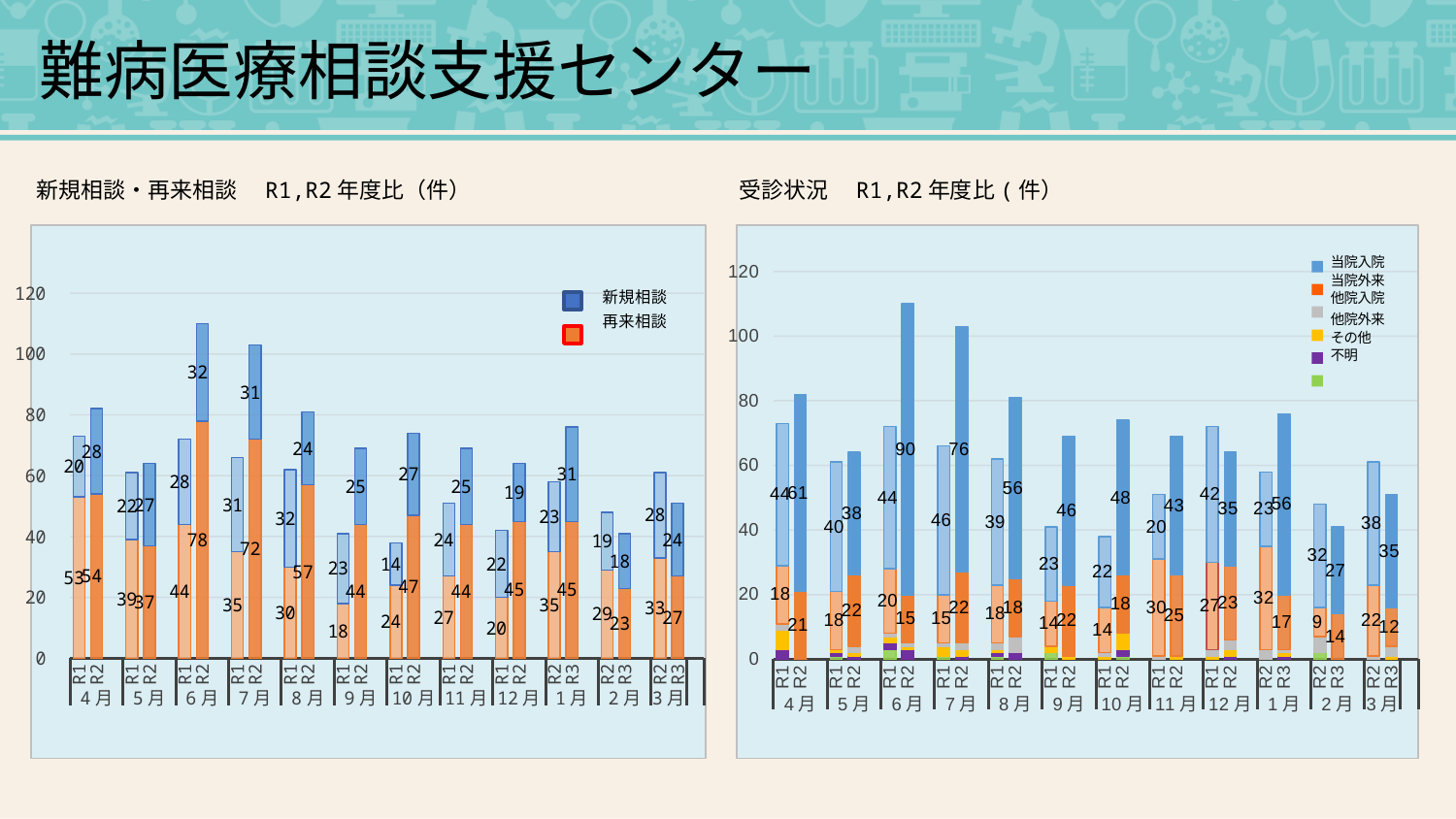

難病医療相談支援センター
新規相談・再来相談　R1,R2年度比（件）　　　　　　　　　　　　受診状況　R1,R2年度比(件）

### Chart

| Category | 不明 | 他 | 他院外来 | 他院入院 | 当院外来 | 当院入院 |
|---|---|---|---|---|---|---|
| R1 | 0.0 | 3.0 | 6.0 | 2.0 | 18.0 | 44.0 |
| R2 | 0.0 | 0.0 | 0.0 | 0.0 | 21.0 | 61.0 |
|  | None | None | None | None | None | None |
| R1 | 1.0 | 1.0 | 1.0 | 0.0 | 18.0 | 40.0 |
| R2 | 0.0 | 1.0 | 1.0 | 2.0 | 22.0 | 38.0 |
|  | None | None | None | None | None | None |
| R1 | 3.0 | 2.0 | 2.0 | 1.0 | 20.0 | 44.0 |
| R2 | 0.0 | 3.0 | 1.0 | 1.0 | 15.0 | 90.0 |
|  | None | None | None | None | None | None |
| R1 | 1.0 | 0.0 | 3.0 | 1.0 | 15.0 | 46.0 |
| R2 | 0.0 | 1.0 | 2.0 | 2.0 | 22.0 | 76.0 |
|  | None | None | None | None | None | None |
| R1 | 1.0 | 1.0 | 1.0 | 2.0 | 18.0 | 39.0 |
| R2 | 0.0 | 2.0 | 0.0 | 5.0 | 18.0 | 56.0 |
|  | None | None | None | None | None | None |
| R1 | 2.0 | 0.0 | 2.0 | 0.0 | 14.0 | 23.0 |
| R2 | 0.0 | 0.0 | 1.0 | 0.0 | 22.0 | 46.0 |
|  | None | None | None | None | None | None |
| R1 | 0.0 | 0.0 | 1.0 | 1.0 | 14.0 | 22.0 |
| R2 | 1.0 | 2.0 | 5.0 | 0.0 | 18.0 | 48.0 |
|  | None | None | None | None | None | None |
| R1 | 0.0 | 0.0 | 0.0 | 1.0 | 30.0 | 20.0 |
| R2 | 0.0 | 0.0 | 1.0 | 0.0 | 25.0 | 43.0 |
|  | None | None | None | None | None | None |
| R1 | 0.0 | 0.0 | 1.0 | 2.0 | 27.0 | 42.0 |
| R2 | 0.0 | 1.0 | 2.0 | 3.0 | 23.0 | 35.0 |
|  | None | None | None | None | None | None |
| R2 | 0.0 | 0.0 | 0.0 | 3.0 | 32.0 | 23.0 |
| R3 | 0.0 | 1.0 | 1.0 | 1.0 | 17.0 | 56.0 |
|  | None | None | None | None | None | None |
| R2 | 2.0 | 0.0 | 0.0 | 5.0 | 9.0 | 32.0 |
| R3 | 0.0 | 0.0 | 0.0 | 0.0 | 14.0 | 27.0 |
|  | None | None | None | None | None | None |
| R2 | 0.0 | 0.0 | 0.0 | 1.0 | 22.0 | 38.0 |
| R3 | 0.0 | 0.0 | 1.0 | 3.0 | 12.0 | 35.0 |

### Chart

| Category | 再来 | 新規 |
|---|---|---|
| R1 | 53.0 | 20.0 |
| R2 | 54.0 | 28.0 |
|  | None | None |
| R1 | 39.0 | 22.0 |
| R2 | 37.0 | 27.0 |
|  | None | None |
| R1 | 44.0 | 28.0 |
| R2 | 78.0 | 32.0 |
|  | None | None |
| R1 | 35.0 | 31.0 |
| R2 | 72.0 | 31.0 |
|  | None | None |
| R1 | 30.0 | 32.0 |
| R2 | 57.0 | 24.0 |
|  | None | None |
| R1 | 18.0 | 23.0 |
| R2 | 44.0 | 25.0 |
|  | None | None |
| R1 | 24.0 | 14.0 |
| R2 | 47.0 | 27.0 |
|  | None | None |
| R1 | 27.0 | 24.0 |
| R2 | 44.0 | 25.0 |
|  | None | None |
| R1 | 20.0 | 22.0 |
| R2 | 45.0 | 19.0 |
|  | None | None |
| R2 | 35.0 | 23.0 |
| R3 | 45.0 | 31.0 |
|  | None | None |
| R2 | 29.0 | 19.0 |
| R3 | 23.0 | 18.0 |
|  | None | None |
| R2 | 33.0 | 28.0 |
| R3 | 27.0 | 24.0 |